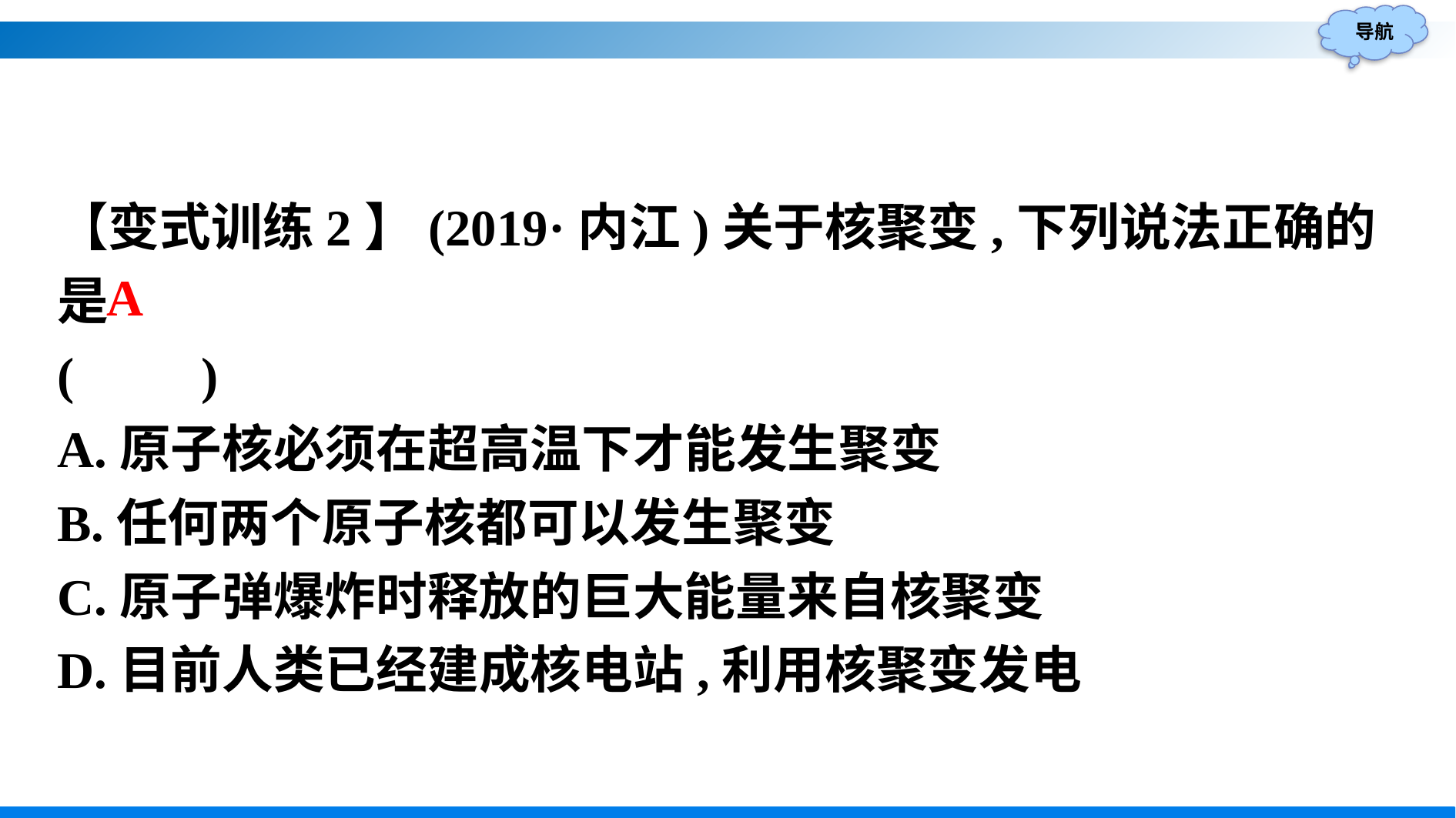

【变式训练2】(2019·内江)关于核聚变,下列说法正确的是
(　　)
A.原子核必须在超高温下才能发生聚变
B.任何两个原子核都可以发生聚变
C.原子弹爆炸时释放的巨大能量来自核聚变
D.目前人类已经建成核电站,利用核聚变发电
A